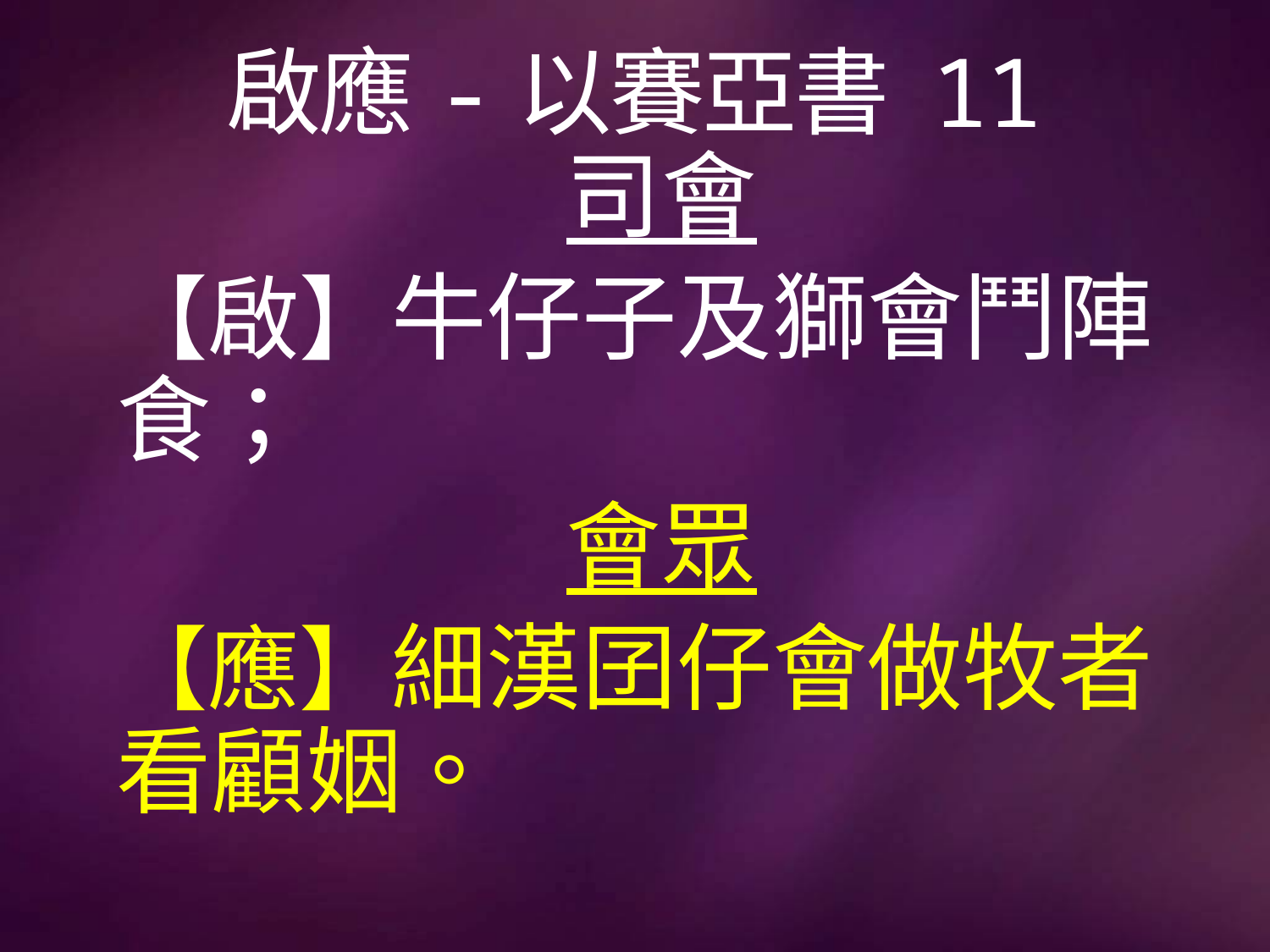

# 啟應-以賽亞書 11
司會
【啟】牛仔子及獅會鬥陣食；

會眾
【應】細漢囝仔會做牧者看顧姻。